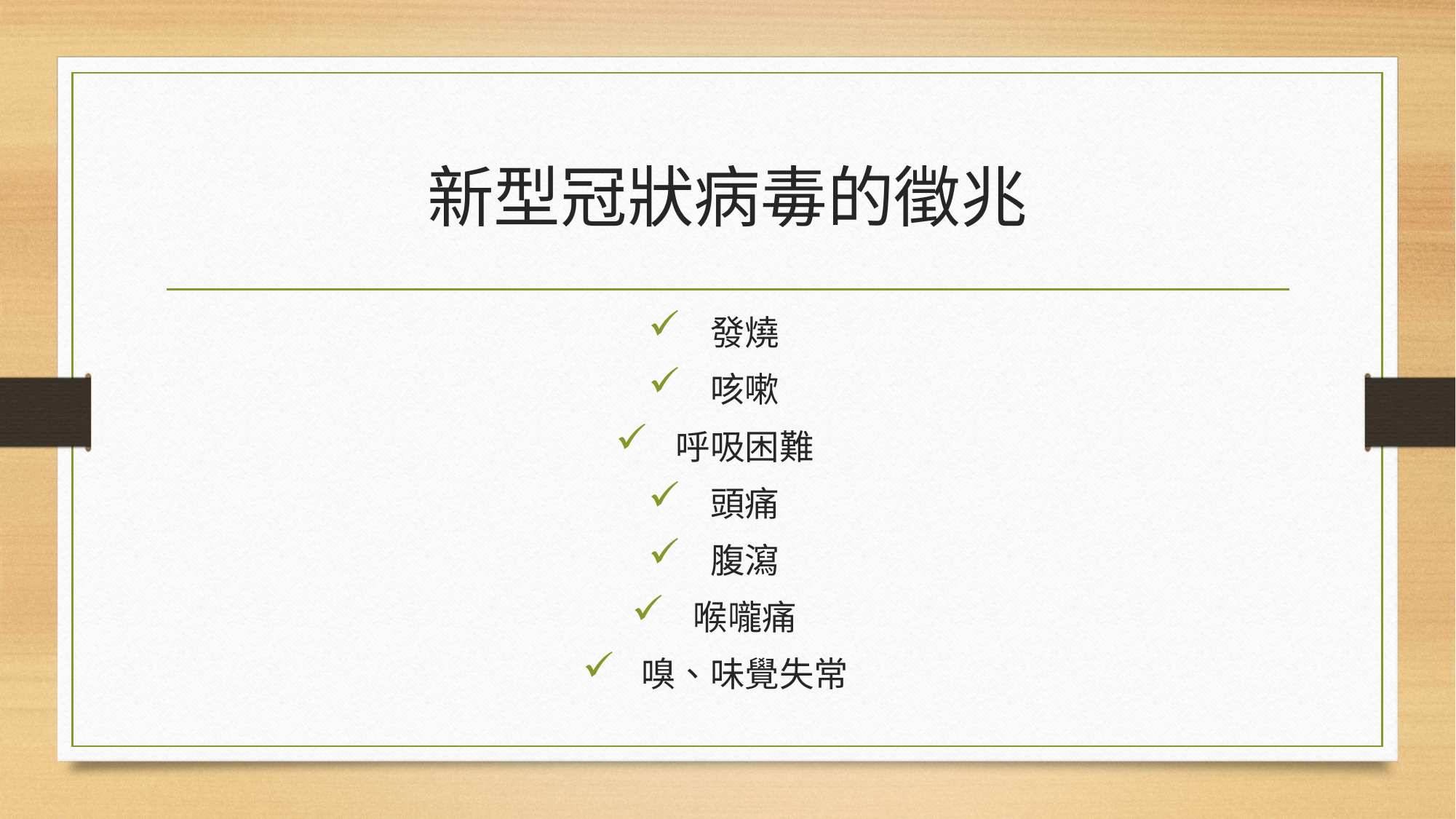

# 新型冠狀病毒的徵兆
發燒
咳嗽
呼吸困難
頭痛
腹瀉
喉嚨痛
嗅、味覺失常